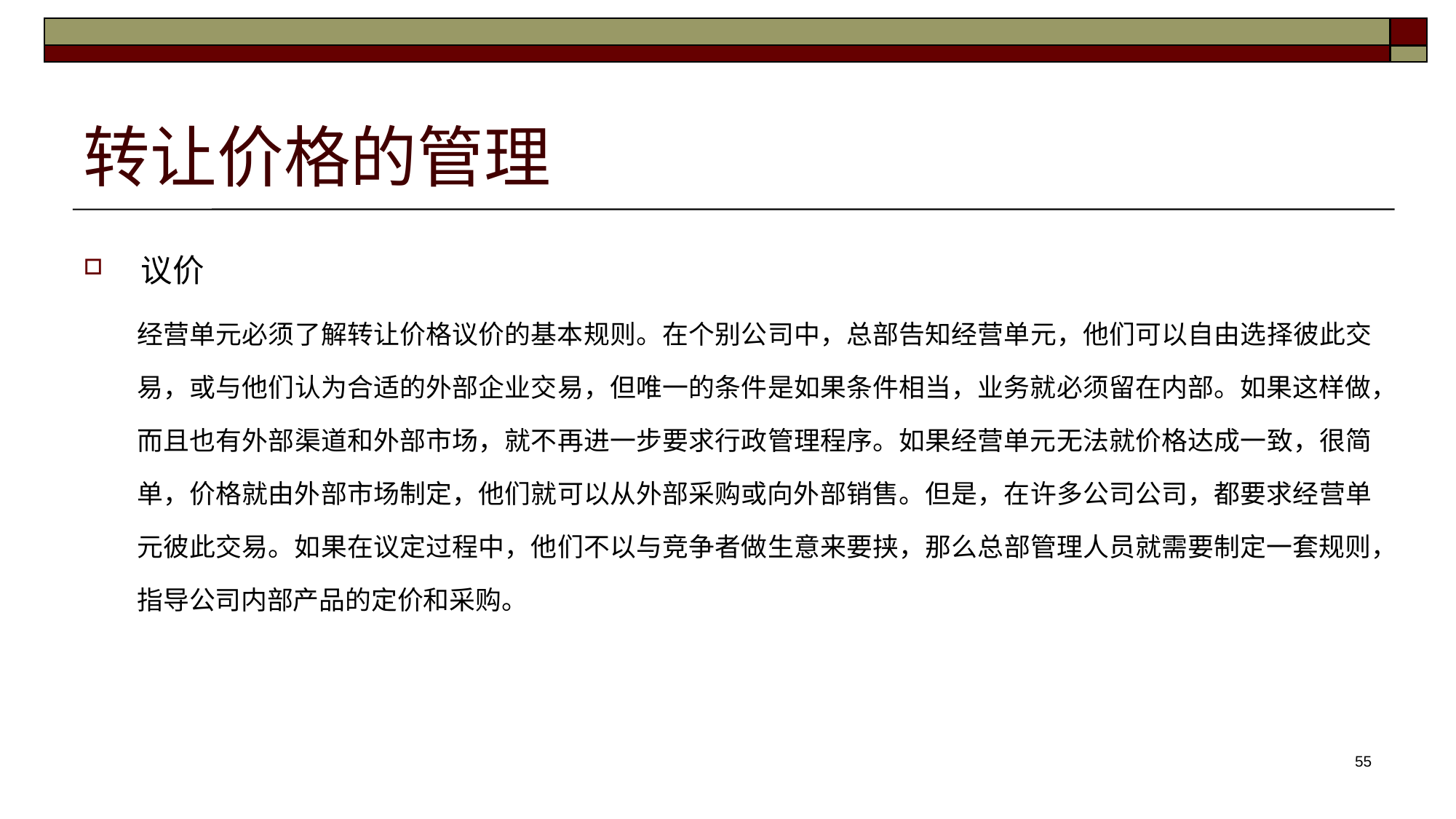

# 转让价格的管理
议价
经营单元必须了解转让价格议价的基本规则。在个别公司中，总部告知经营单元，他们可以自由选择彼此交易，或与他们认为合适的外部企业交易，但唯一的条件是如果条件相当，业务就必须留在内部。如果这样做，而且也有外部渠道和外部市场，就不再进一步要求行政管理程序。如果经营单元无法就价格达成一致，很简单，价格就由外部市场制定，他们就可以从外部采购或向外部销售。但是，在许多公司公司，都要求经营单元彼此交易。如果在议定过程中，他们不以与竞争者做生意来要挟，那么总部管理人员就需要制定一套规则，指导公司内部产品的定价和采购。
55